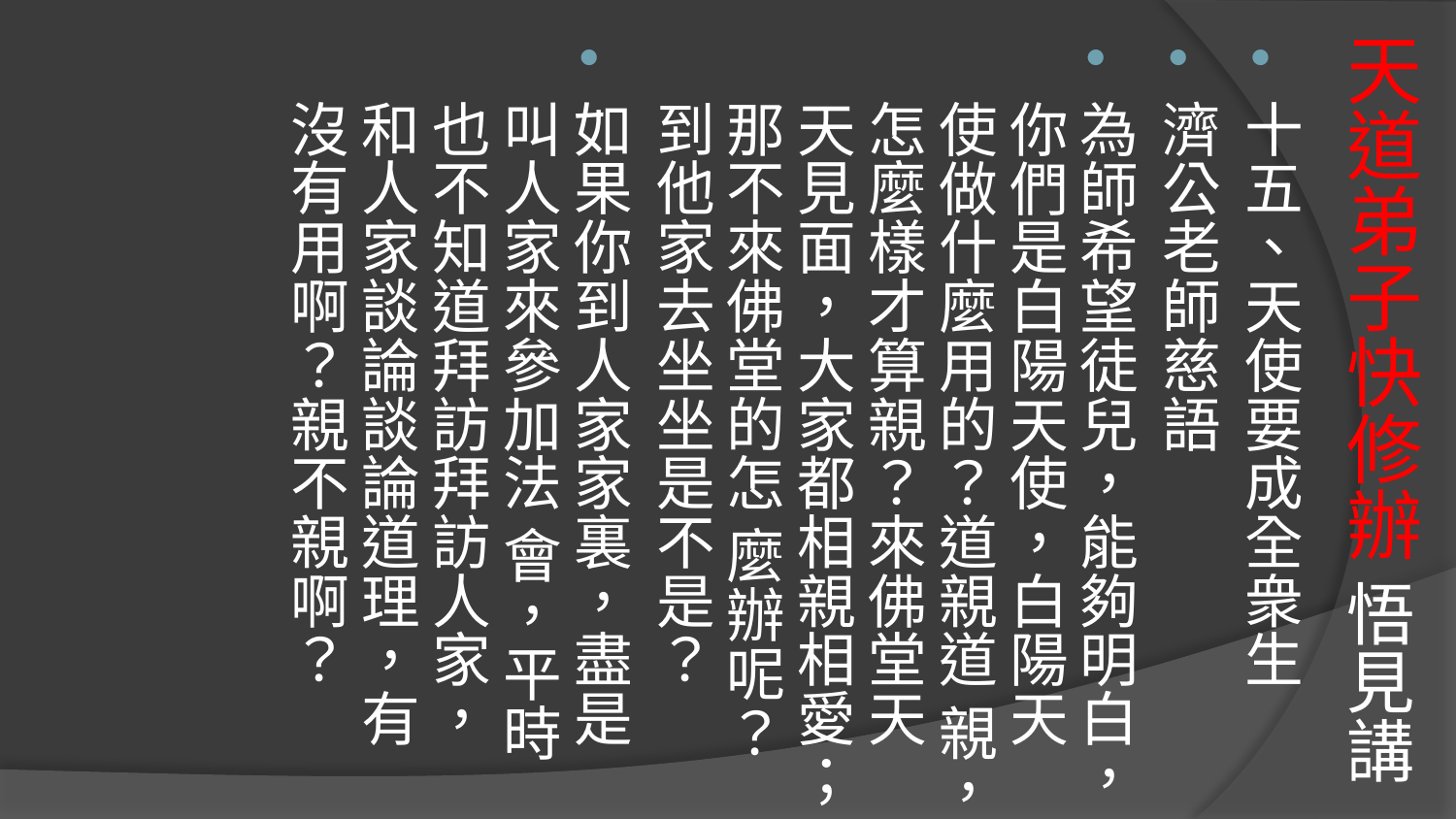

# 天道弟子快修辦 悟見講
十五、天使要成全衆生
濟公老師慈語
為師希望徒兒，能夠明白，你們是白陽天使，白陽天使做什麼用的？道親道 親，怎麼樣才算親？來佛堂天天見面，大家都相親相愛；那不來佛堂的怎 麼辦呢？到他家去坐坐是不是？
如果你到人家家裏，盡是叫人家來參加法 會，平時也不知道拜訪拜訪人家，和人家談論談論道理，有沒有用啊？親不親啊？